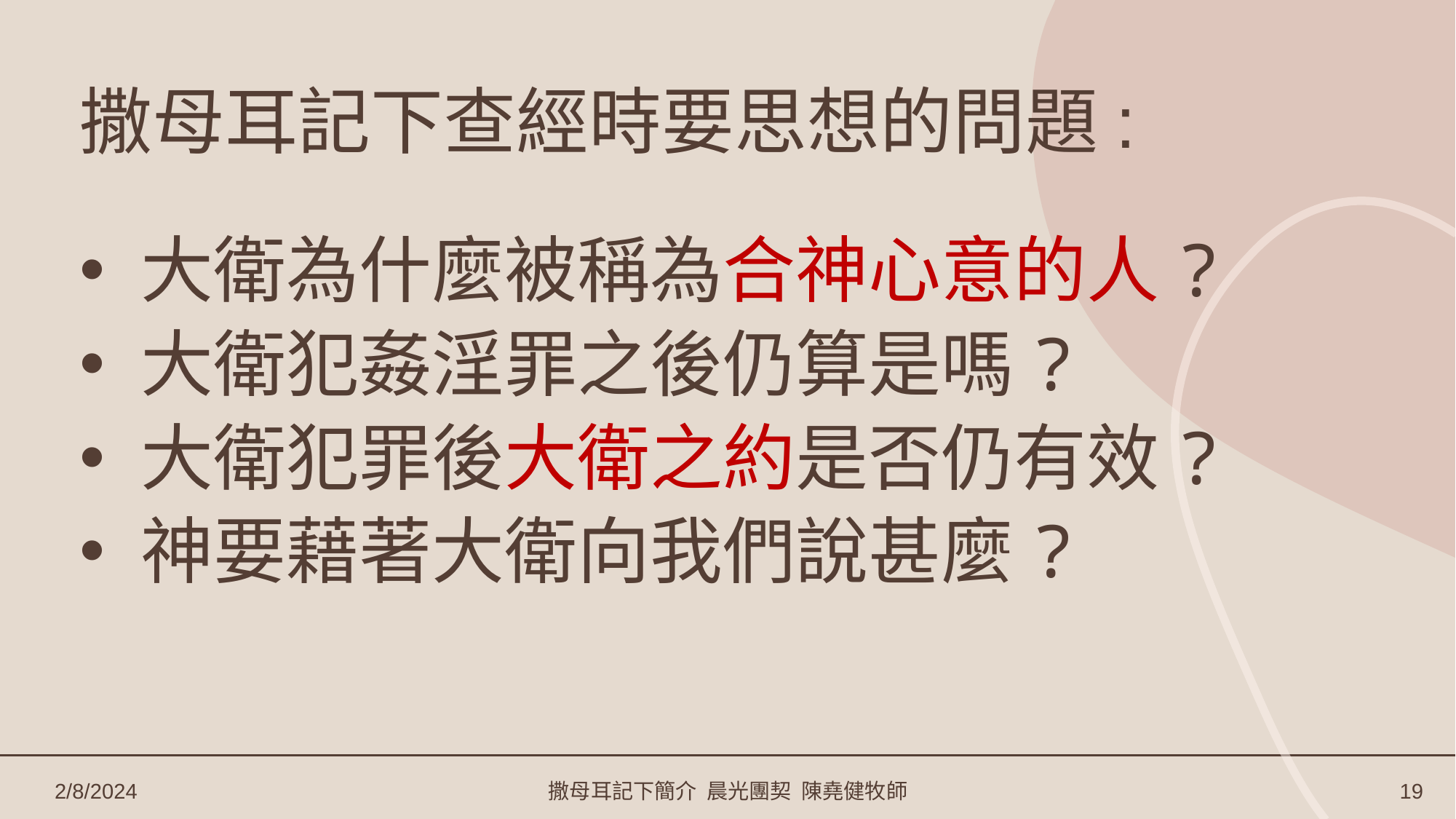

# 撒母耳記下查經時要思想的問題:
 大衛為什麼被稱為合神心意的人?
 大衛犯姦淫罪之後仍算是嗎?
 大衛犯罪後大衛之約是否仍有效?
 神要藉著大衛向我們說甚麼?
2/8/2024
撒母耳記下簡介  晨光團契  陳堯健牧師
19